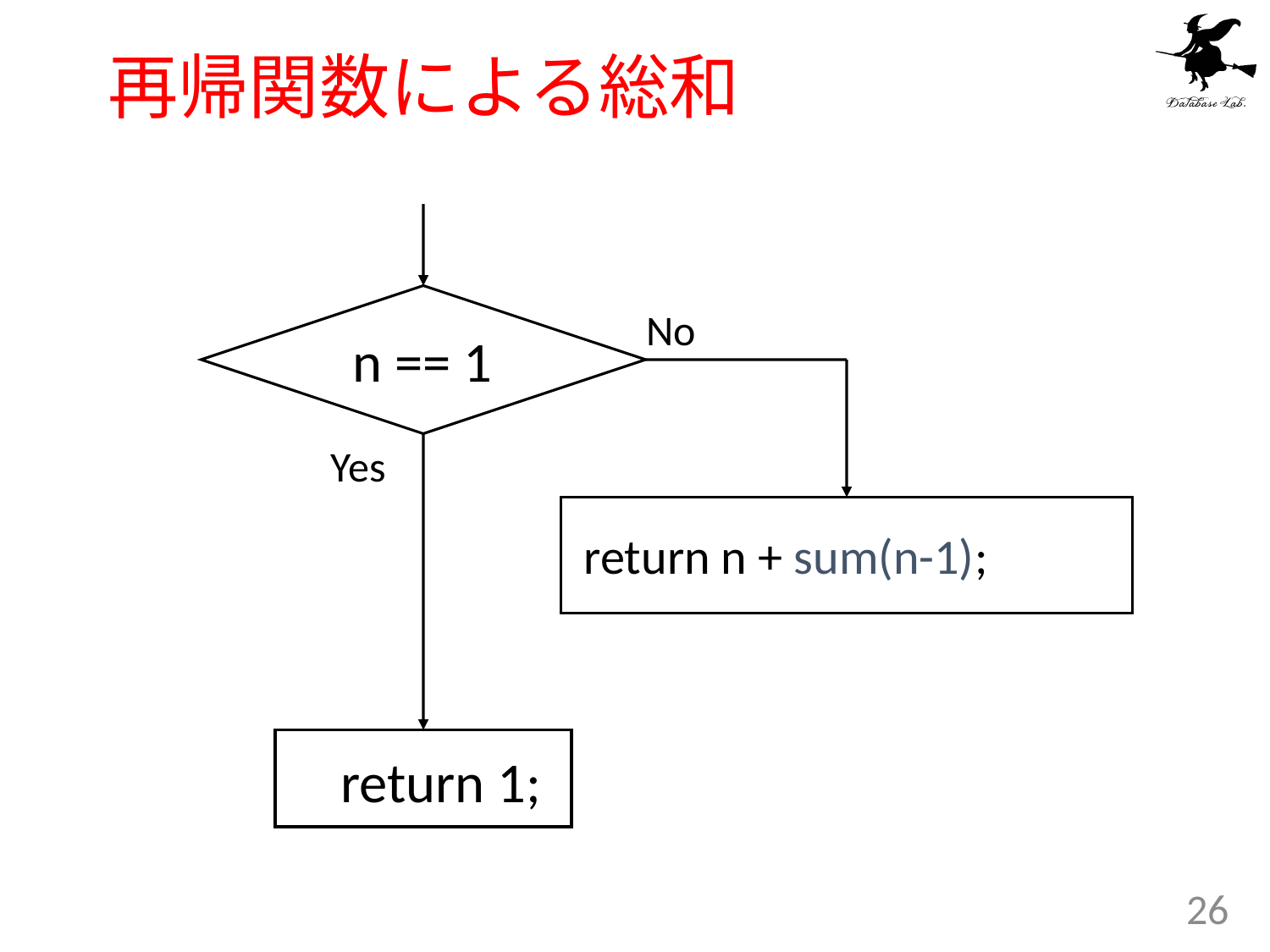

# 再帰関数による総和

No
n == 1

Yes

return n + sum(n-1);

return 1;
26